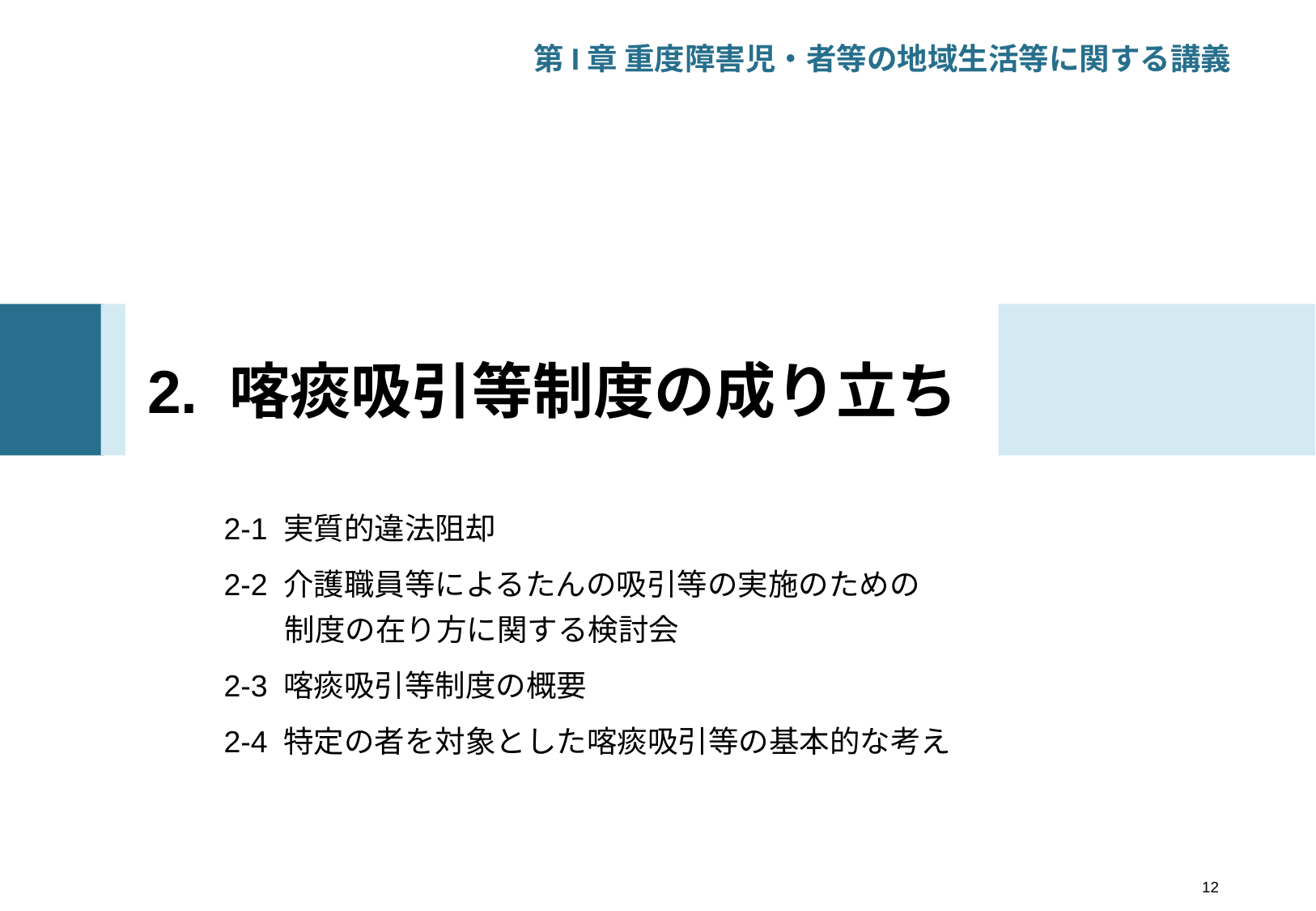

第I章 重度障害児・者等の地域生活等に関する講義

# 2. 喀痰吸引等制度の成り立ち

2-1 実質的違法阻却
2-2 介護職員等によるたんの吸引等の実施のための
制度の在り方に関する検討会
2-3 喀痰吸引等制度の概要
2-4 特定の者を対象とした喀痰吸引等の基本的な考え
12